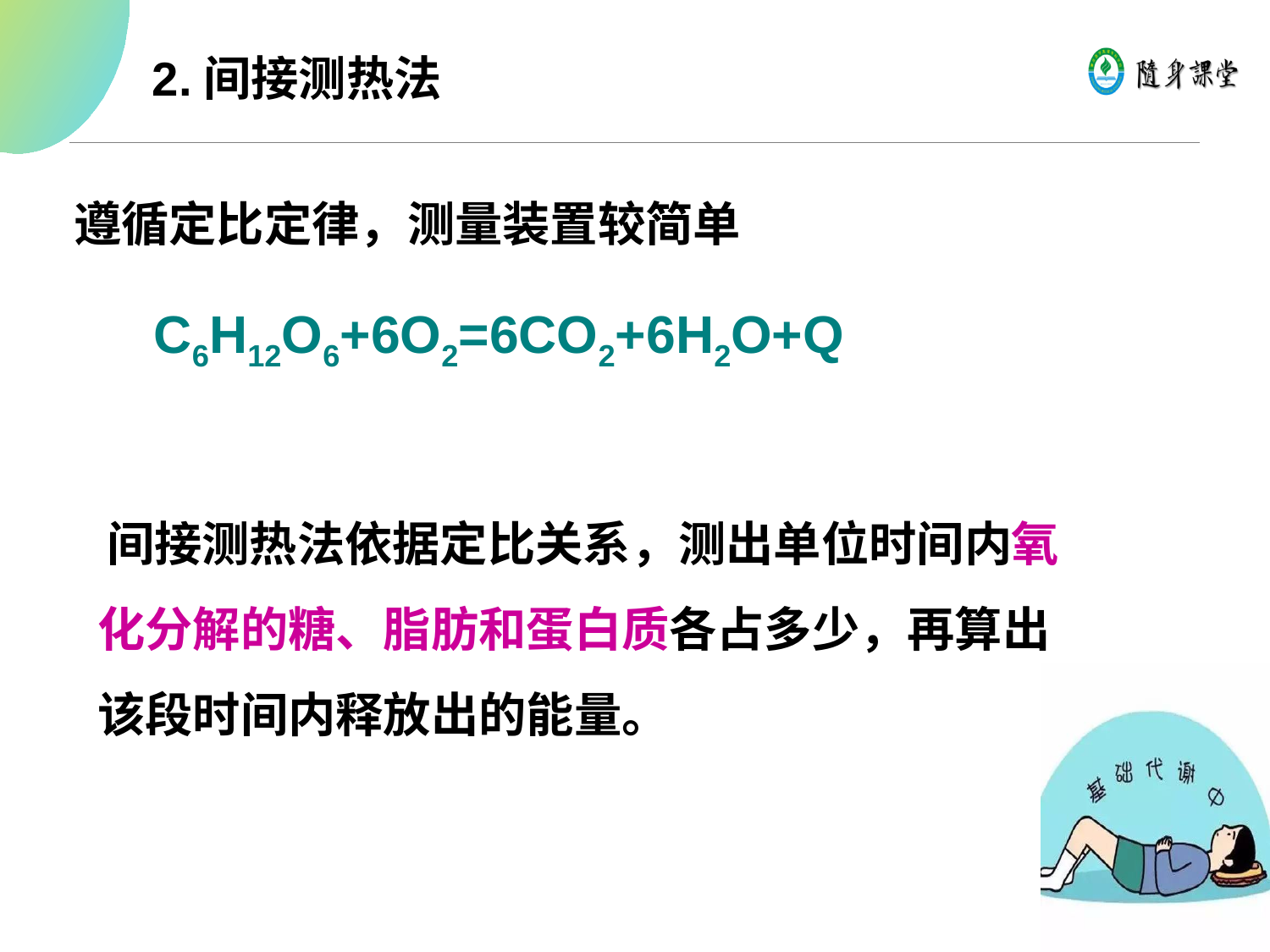

2.间接测热法
遵循定比定律，测量装置较简单
      C6H12O6+6O2=6CO2+6H2O+Q

  间接测热法依据定比关系，测出单位时间内氧化分解的糖、脂肪和蛋白质各占多少，再算出该段时间内释放出的能量。